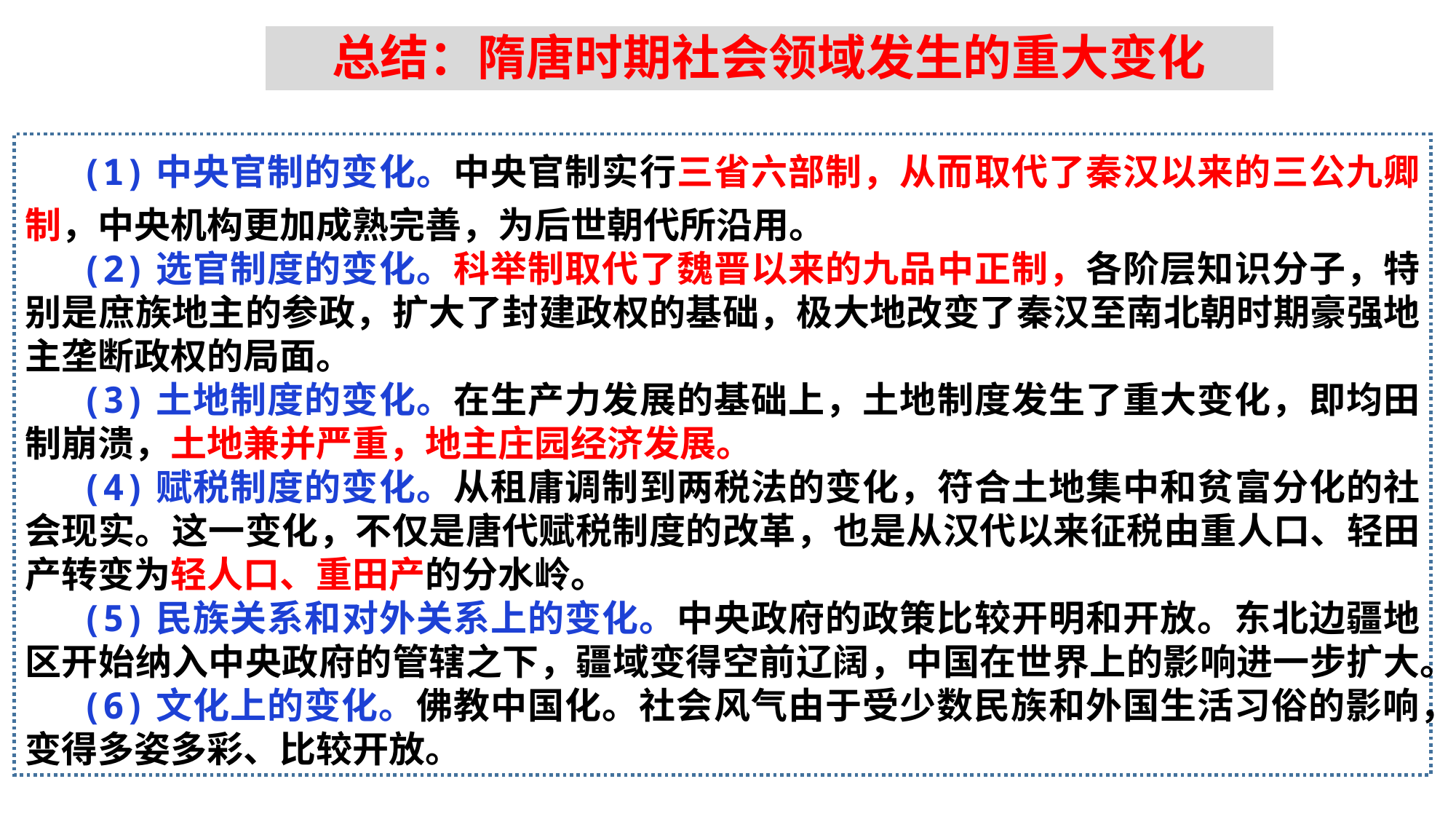

总结：隋唐时期社会领域发生的重大变化
(1)中央官制的变化。中央官制实行三省六部制，从而取代了秦汉以来的三公九卿制，中央机构更加成熟完善，为后世朝代所沿用。
(2)选官制度的变化。科举制取代了魏晋以来的九品中正制，各阶层知识分子，特别是庶族地主的参政，扩大了封建政权的基础，极大地改变了秦汉至南北朝时期豪强地主垄断政权的局面。
(3)土地制度的变化。在生产力发展的基础上，土地制度发生了重大变化，即均田制崩溃，土地兼并严重，地主庄园经济发展。
(4)赋税制度的变化。从租庸调制到两税法的变化，符合土地集中和贫富分化的社会现实。这一变化，不仅是唐代赋税制度的改革，也是从汉代以来征税由重人口、轻田产转变为轻人口、重田产的分水岭。
(5)民族关系和对外关系上的变化。中央政府的政策比较开明和开放。东北边疆地区开始纳入中央政府的管辖之下，疆域变得空前辽阔，中国在世界上的影响进一步扩大。
(6)文化上的变化。佛教中国化。社会风气由于受少数民族和外国生活习俗的影响，变得多姿多彩、比较开放。